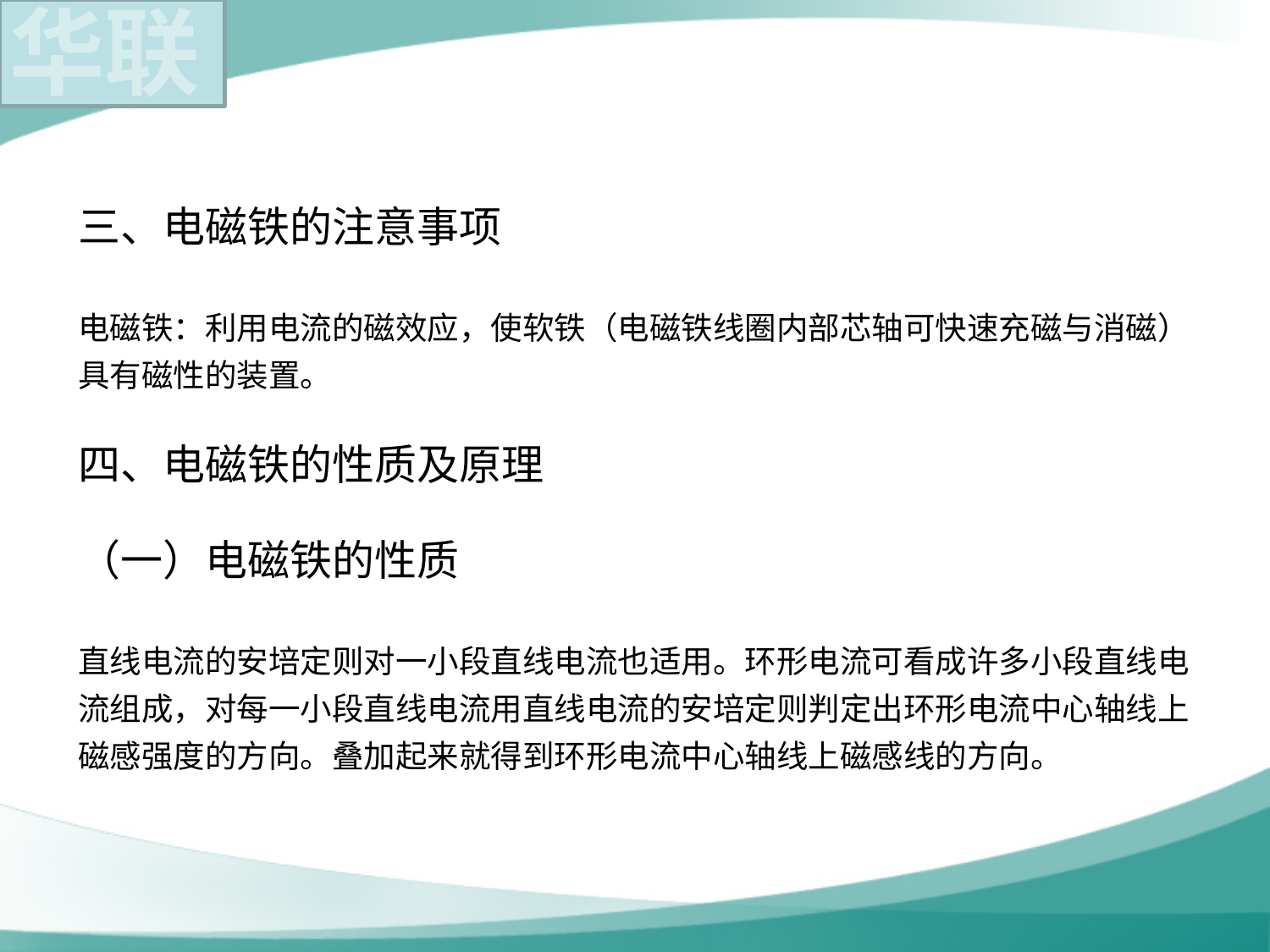

三、电磁铁的注意事项

电磁铁：利用电流的磁效应，使软铁（电磁铁线圈内部芯轴可快速充磁与消磁）具有磁性的装置。

四、电磁铁的性质及原理

（一）电磁铁的性质

直线电流的安培定则对一小段直线电流也适用。环形电流可看成许多小段直线电流组成，对每一小段直线电流用直线电流的安培定则判定出环形电流中心轴线上磁感强度的方向。叠加起来就得到环形电流中心轴线上磁感线的方向。